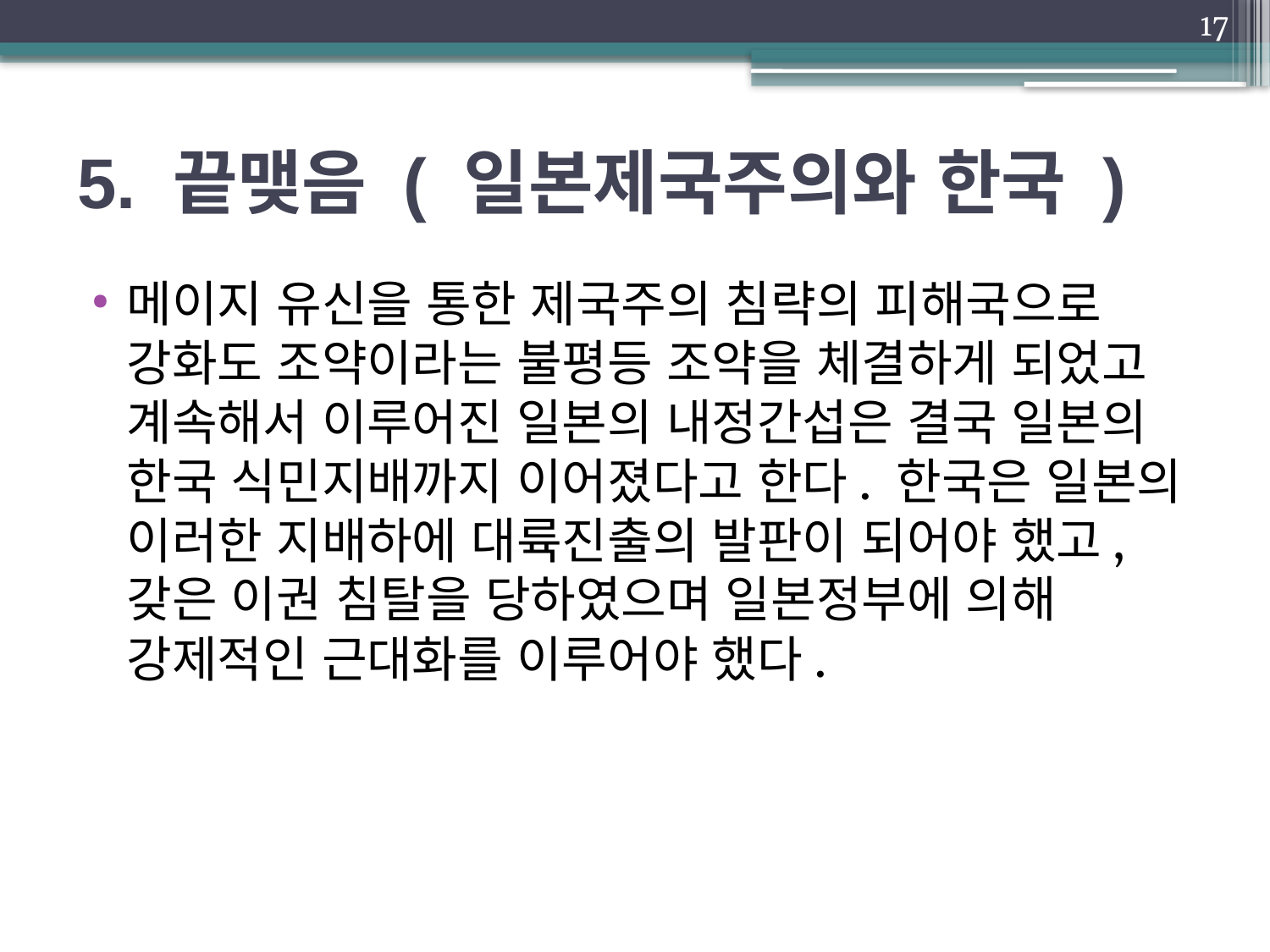

17
# 5. 끝맺음 ( 일본제국주의와 한국 )
메이지 유신을 통한 제국주의 침략의 피해국으로 강화도 조약이라는 불평등 조약을 체결하게 되었고 계속해서 이루어진 일본의 내정간섭은 결국 일본의 한국 식민지배까지 이어졌다고 한다. 한국은 일본의 이러한 지배하에 대륙진출의 발판이 되어야 했고, 갖은 이권 침탈을 당하였으며 일본정부에 의해 강제적인 근대화를 이루어야 했다.